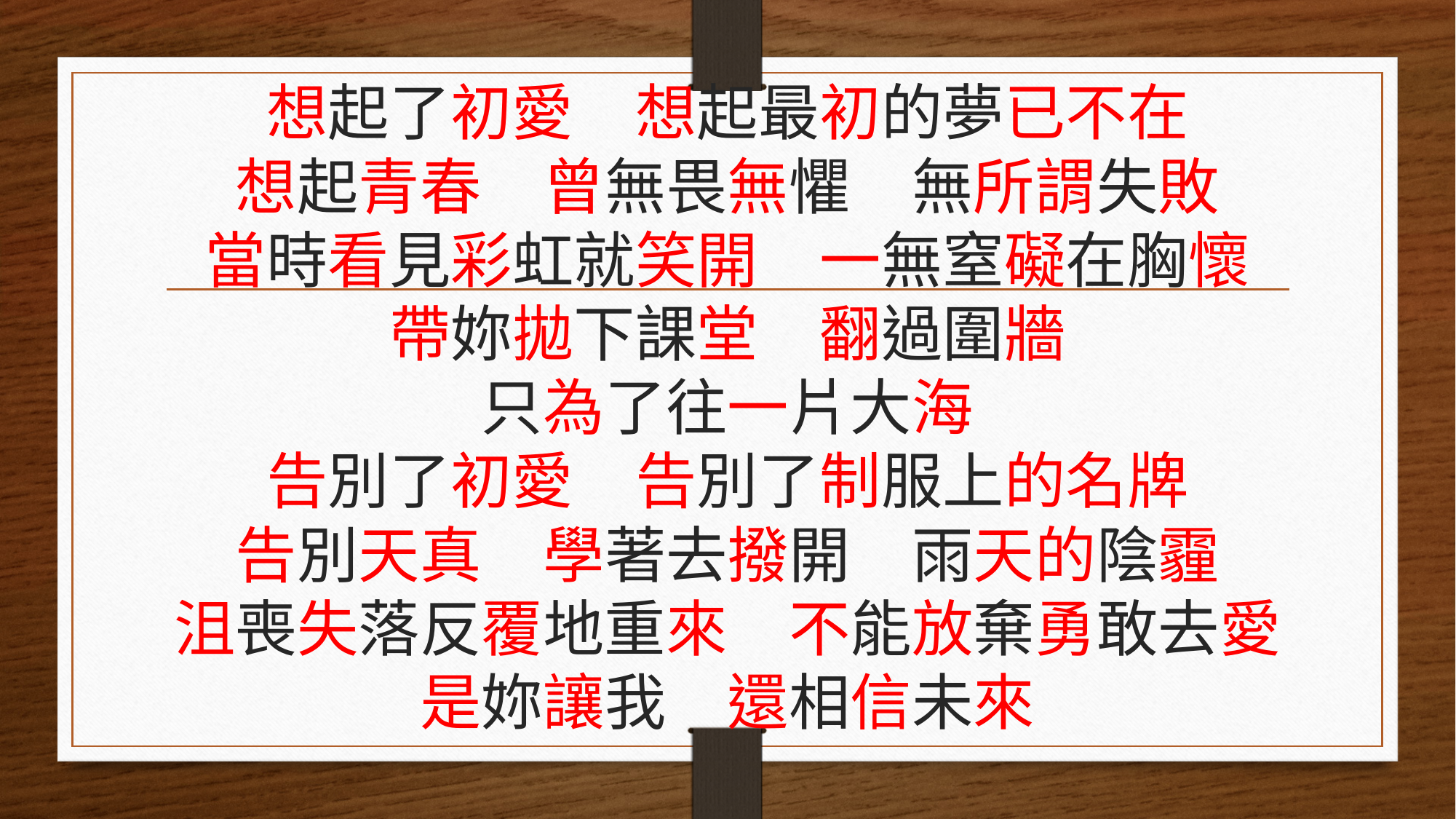

# 想起了初愛　想起最初的夢已不在 想起青春　曾無畏無懼　無所謂失敗 當時看見彩虹就笑開　一無窒礙在胸懷 帶妳拋下課堂　翻過圍牆 只為了往一片大海 告別了初愛　告別了制服上的名牌 告別天真　學著去撥開　雨天的陰霾 沮喪失落反覆地重來　不能放棄勇敢去愛 是妳讓我　還相信未來